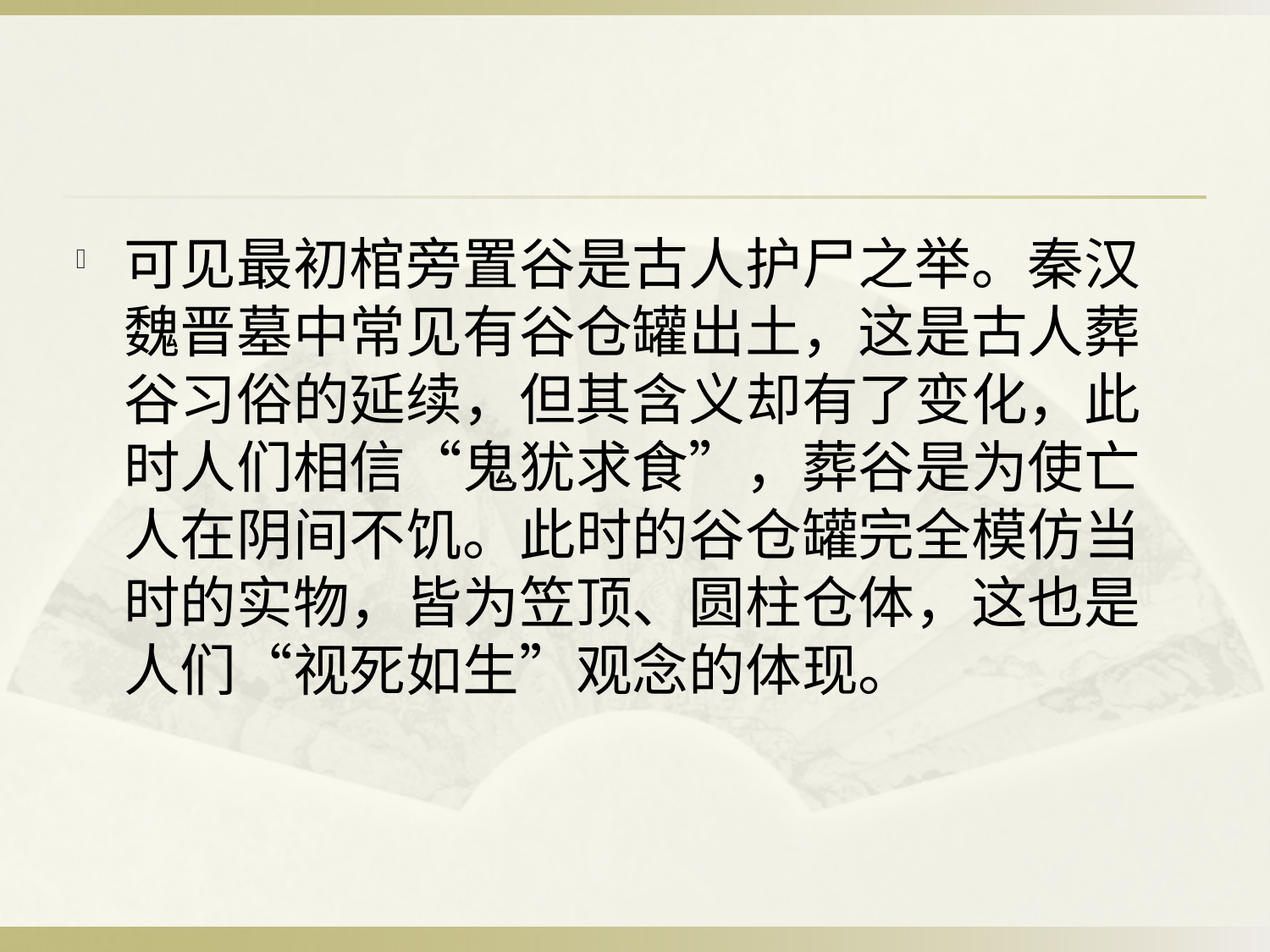

#
可见最初棺旁置谷是古人护尸之举。秦汉魏晋墓中常见有谷仓罐出土，这是古人葬谷习俗的延续，但其含义却有了变化，此时人们相信“鬼犹求食”，葬谷是为使亡人在阴间不饥。此时的谷仓罐完全模仿当时的实物，皆为笠顶、圆柱仓体，这也是人们“视死如生”观念的体现。